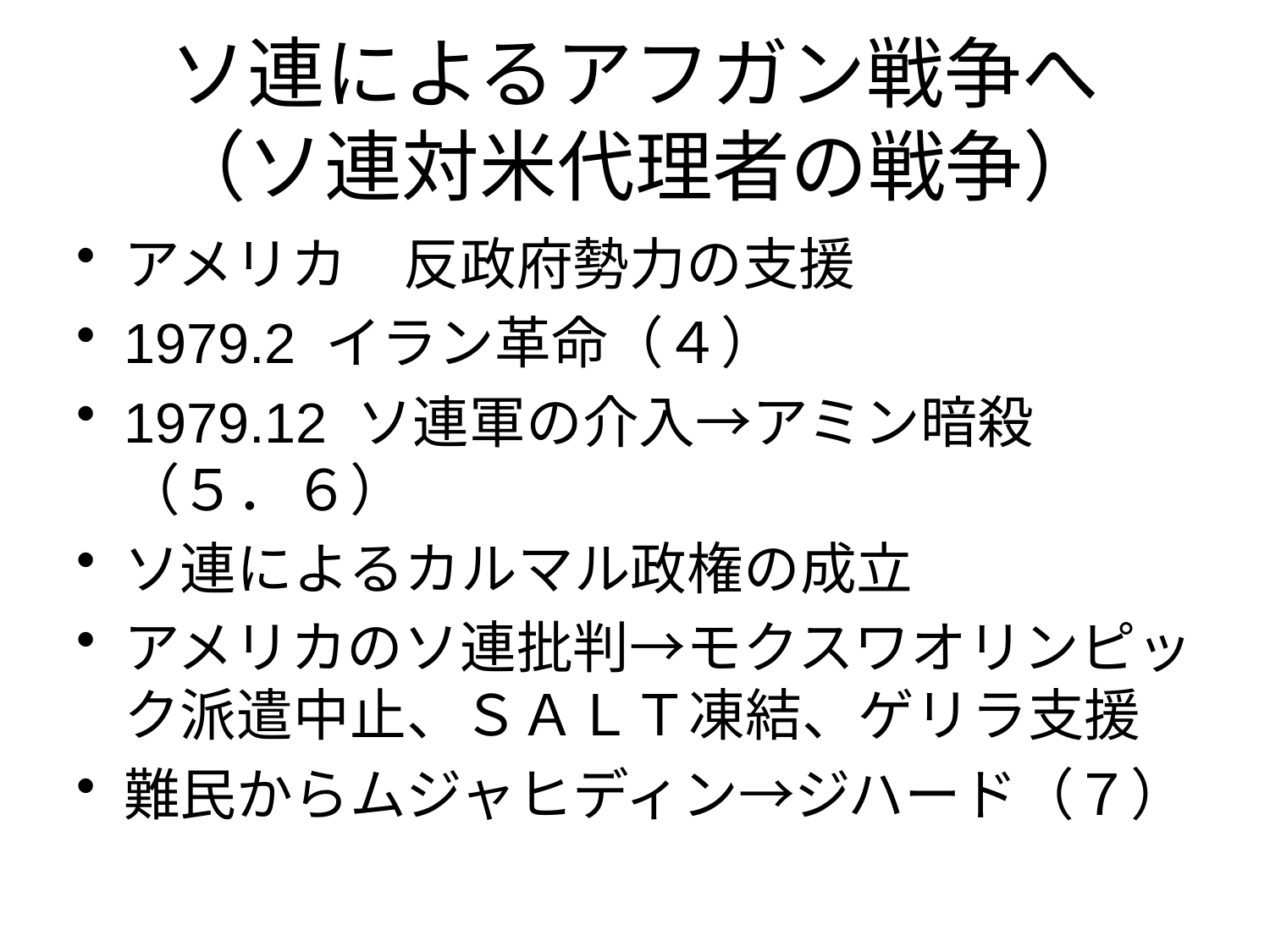

# ソ連によるアフガン戦争へ （ソ連対米代理者の戦争）
アメリカ　反政府勢力の支援
1979.2 イラン革命（４）
1979.12 ソ連軍の介入→アミン暗殺（５．６）
ソ連によるカルマル政権の成立
アメリカのソ連批判→モクスワオリンピック派遣中止、ＳＡＬＴ凍結、ゲリラ支援
難民からムジャヒディン→ジハード（７）